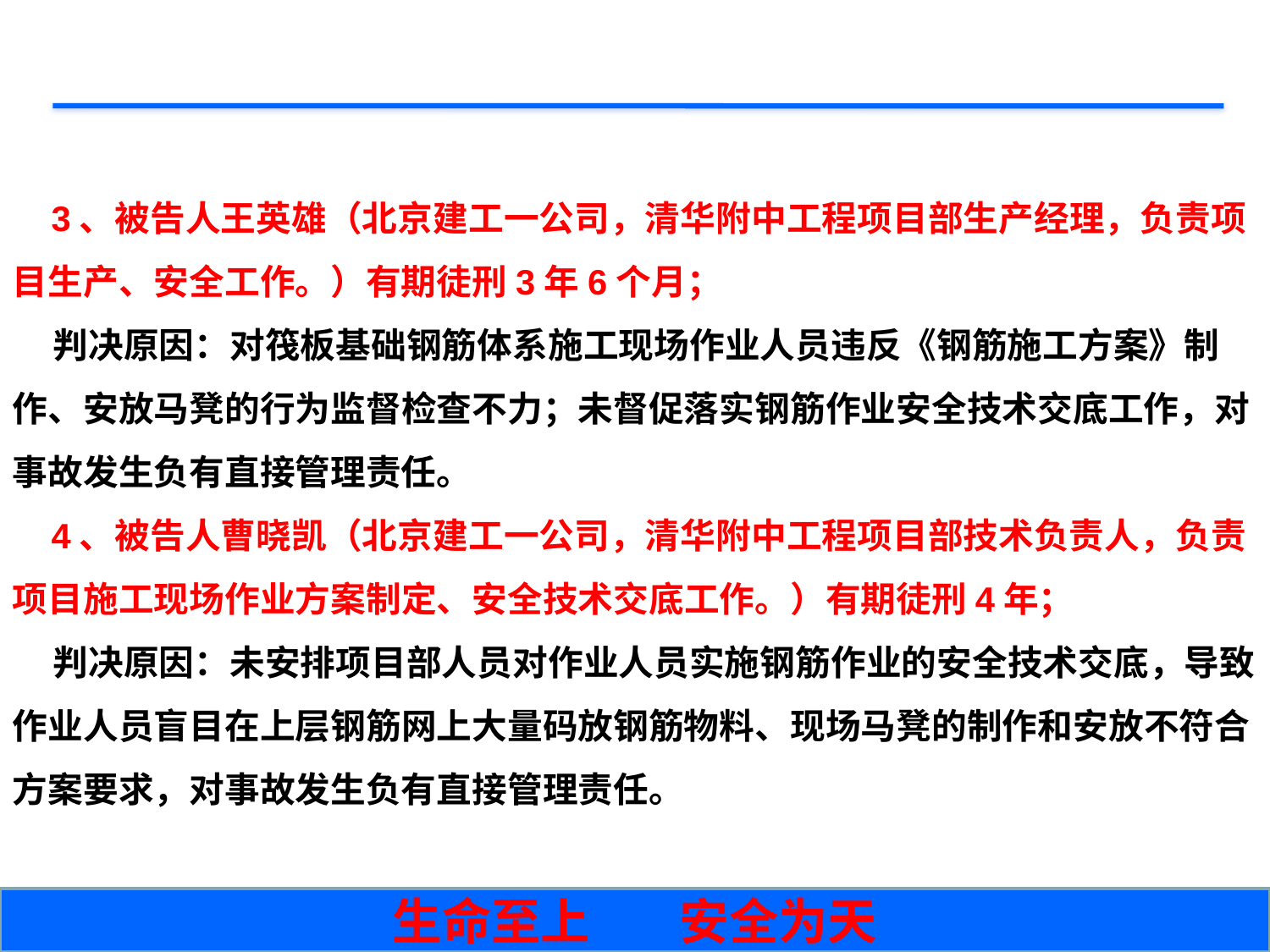

3、被告人王英雄（北京建工一公司，清华附中工程项目部生产经理，负责项目生产、安全工作。）有期徒刑3年6个月；
    判决原因：对筏板基础钢筋体系施工现场作业人员违反《钢筋施工方案》制作、安放马凳的行为监督检查不力；未督促落实钢筋作业安全技术交底工作，对事故发生负有直接管理责任。
    4、被告人曹晓凯（北京建工一公司，清华附中工程项目部技术负责人，负责项目施工现场作业方案制定、安全技术交底工作。）有期徒刑4年；
    判决原因：未安排项目部人员对作业人员实施钢筋作业的安全技术交底，导致作业人员盲目在上层钢筋网上大量码放钢筋物料、现场马凳的制作和安放不符合方案要求，对事故发生负有直接管理责任。